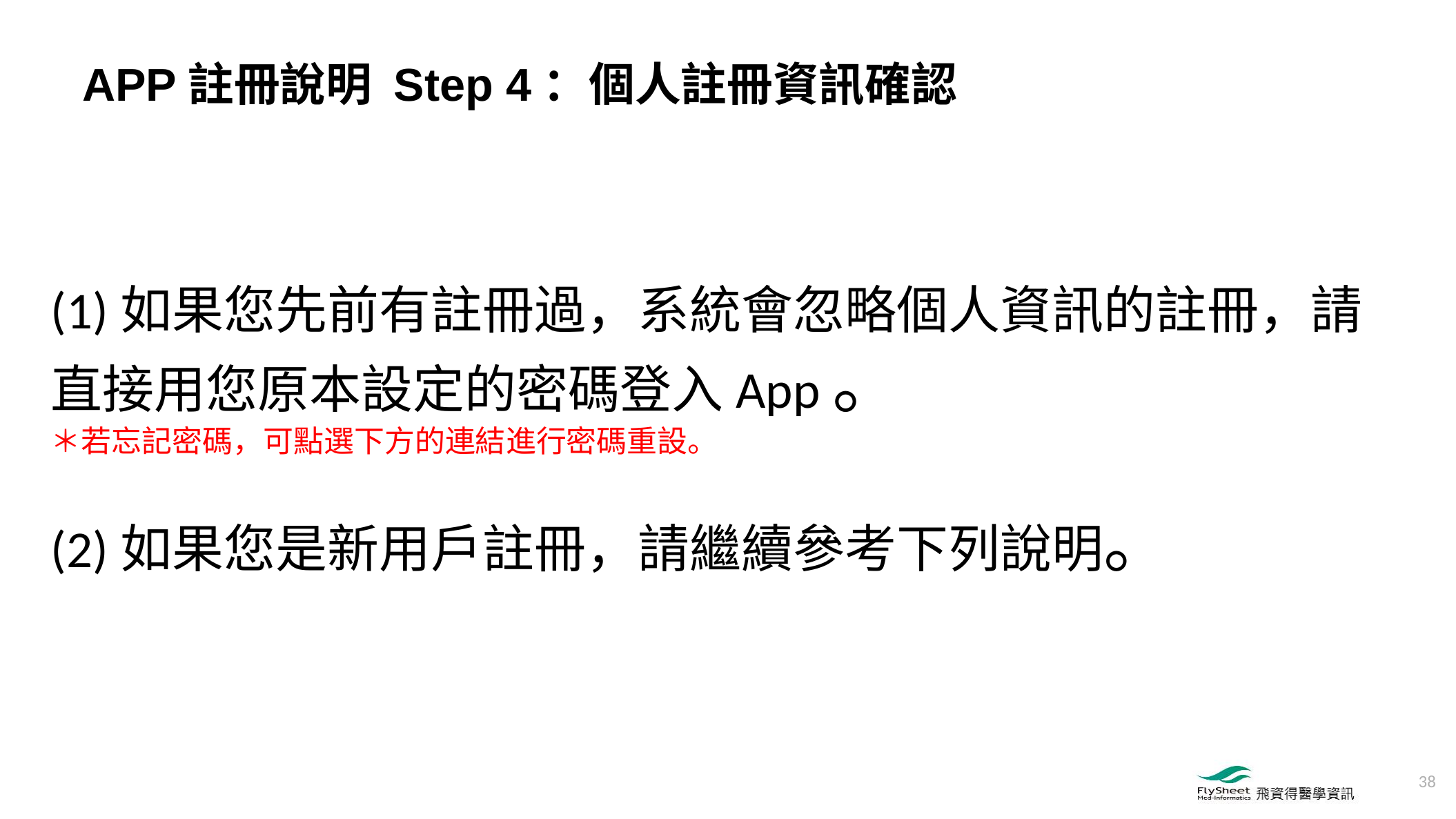

APP註冊說明 Step 4：個人註冊資訊確認
(1)如果您先前有註冊過，系統會忽略個人資訊的註冊，請直接用您原本設定的密碼登入App。
＊若忘記密碼，可點選下方的連結進行密碼重設。

(2)如果您是新用戶註冊，請繼續參考下列說明。
38